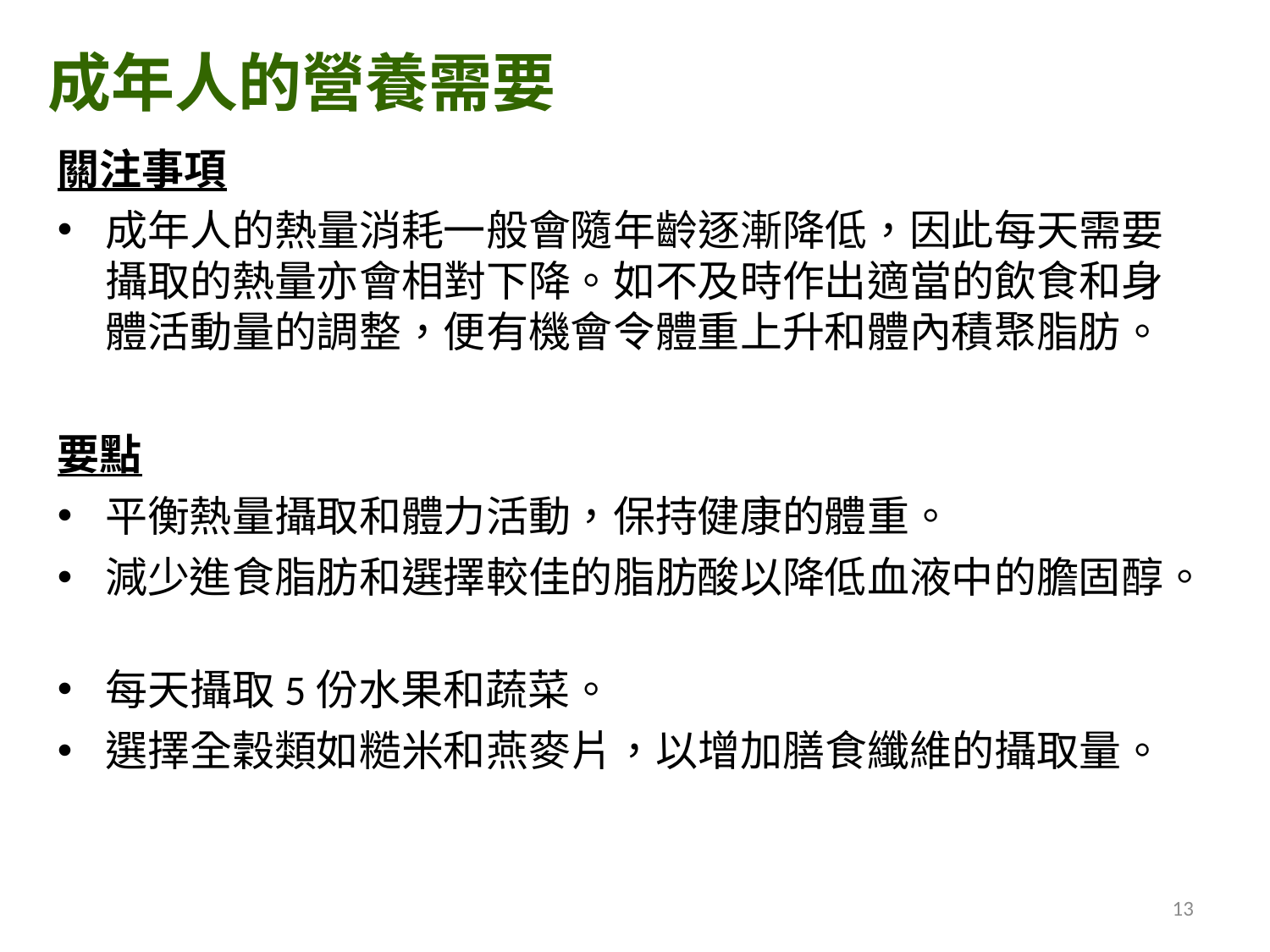

成年人的營養需要
關注事項
成年人的熱量消耗一般會隨年齡逐漸降低，因此每天需要攝取的熱量亦會相對下降。如不及時作出適當的飲食和身體活動量的調整，便有機會令體重上升和體內積聚脂肪。

要點
平衡熱量攝取和體力活動，保持健康的體重。
減少進食脂肪和選擇較佳的脂肪酸以降低血液中的膽固醇。
每天攝取5份水果和蔬菜。
選擇全穀類如糙米和燕麥片，以增加膳食纖維的攝取量。
13